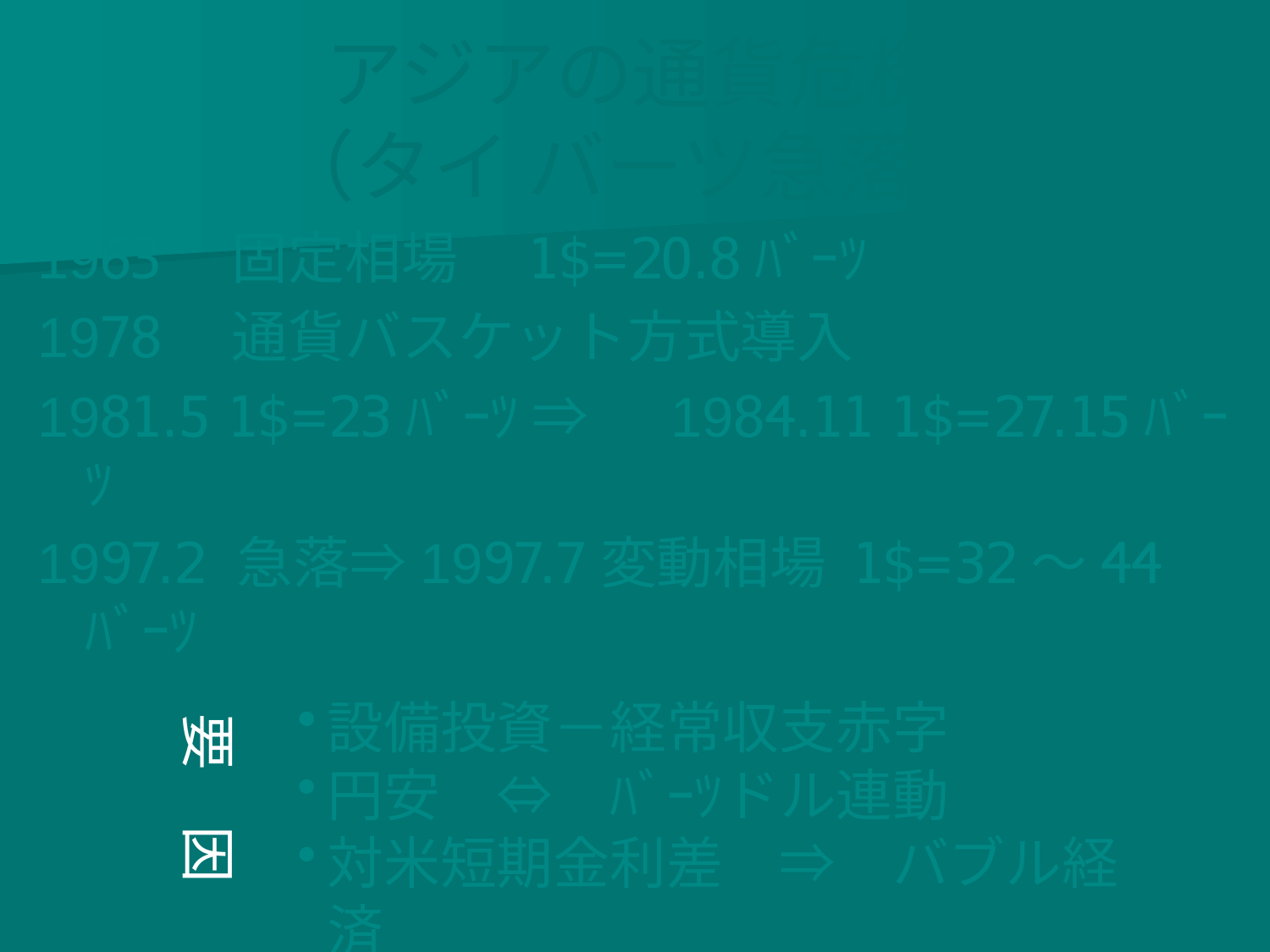

# アジアの通貨危機 （タイ バーツ急落）
1963　固定相場　1$=20.8ﾊﾞｰﾂ
1978　通貨バスケット方式導入
1981.5 1$=23ﾊﾞｰﾂ ⇒　 1984.11 1$=27.15ﾊﾞｰﾂ
1997.2 急落⇒1997.7変動相場 1$=32～44ﾊﾞｰﾂ
設備投資－経常収支赤字
円安　⇔　ﾊﾞｰﾂドル連動
対米短期金利差　⇒　バブル経済
要　因